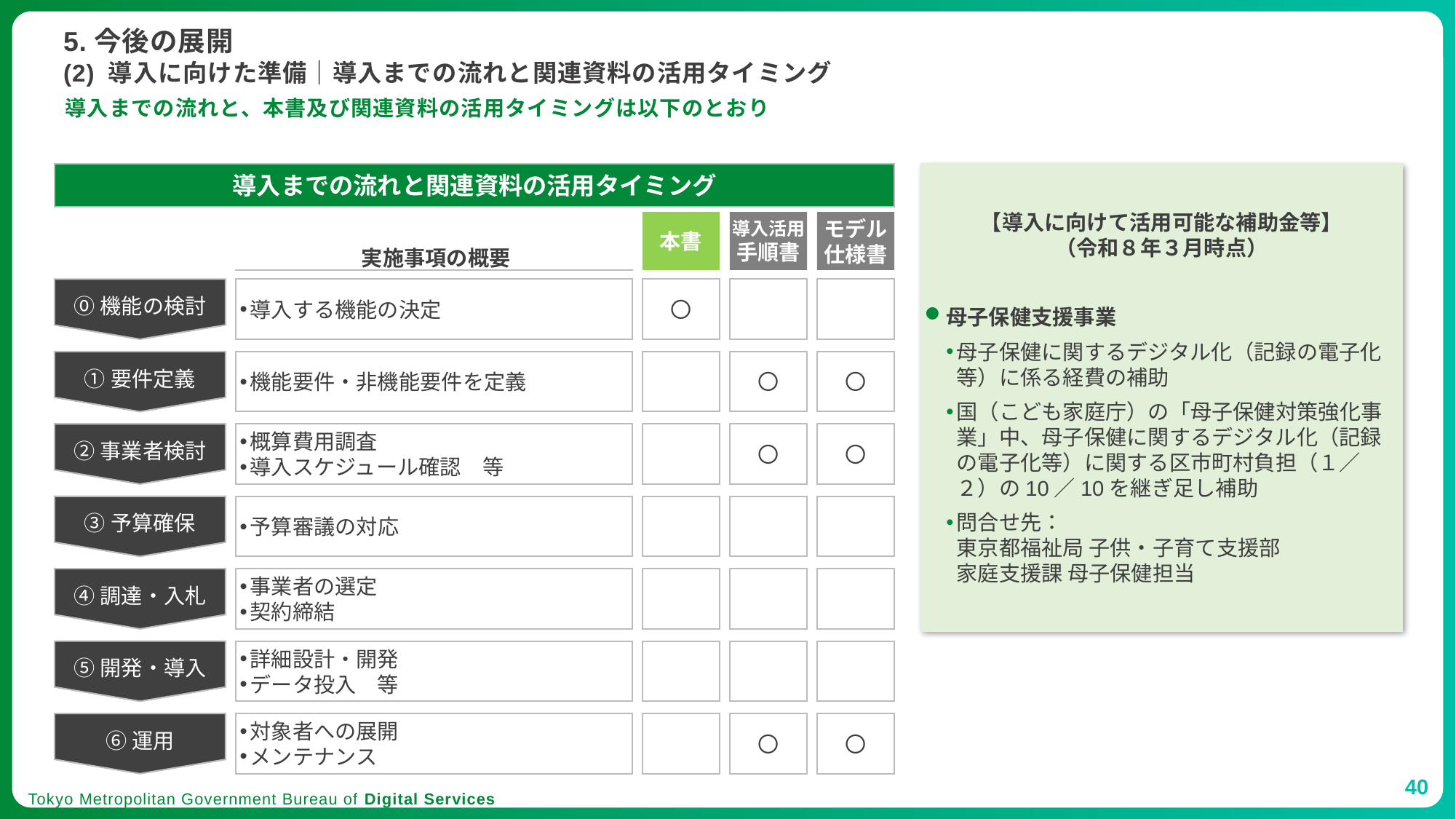

5.今後の展開
# (2) 導入に向けた準備｜導入までの流れと関連資料の活用タイミング
導入までの流れと、本書及び関連資料の活用タイミングは以下のとおり
【導入に向けて活用可能な補助金等】
（令和８年３月時点）

母子保健支援事業
母子保健に関するデジタル化（記録の電子化等）に係る経費の補助
国（こども家庭庁）の「母子保健対策強化事業」中、母子保健に関するデジタル化（記録の電子化等）に関する区市町村負担（１／２）の10／10を継ぎ足し補助
問合せ先：
東京都福祉局 子供・子育て支援部
家庭支援課 母子保健担当
導入までの流れと関連資料の活用タイミング
本書
導入活用
手順書
モデル
仕様書
⓪機能の検討
実施事項の概要
導入する機能の決定
〇

①要件定義
機能要件・非機能要件を定義

〇
〇
②事業者検討
概算費用調査
導入スケジュール確認　等

〇
〇
③予算確保
予算審議の対応

④調達・入札
事業者の選定
契約締結

⑤開発・導入
詳細設計・開発
データ投入　等

⑥運用
対象者への展開
メンテナンス

〇
〇
40